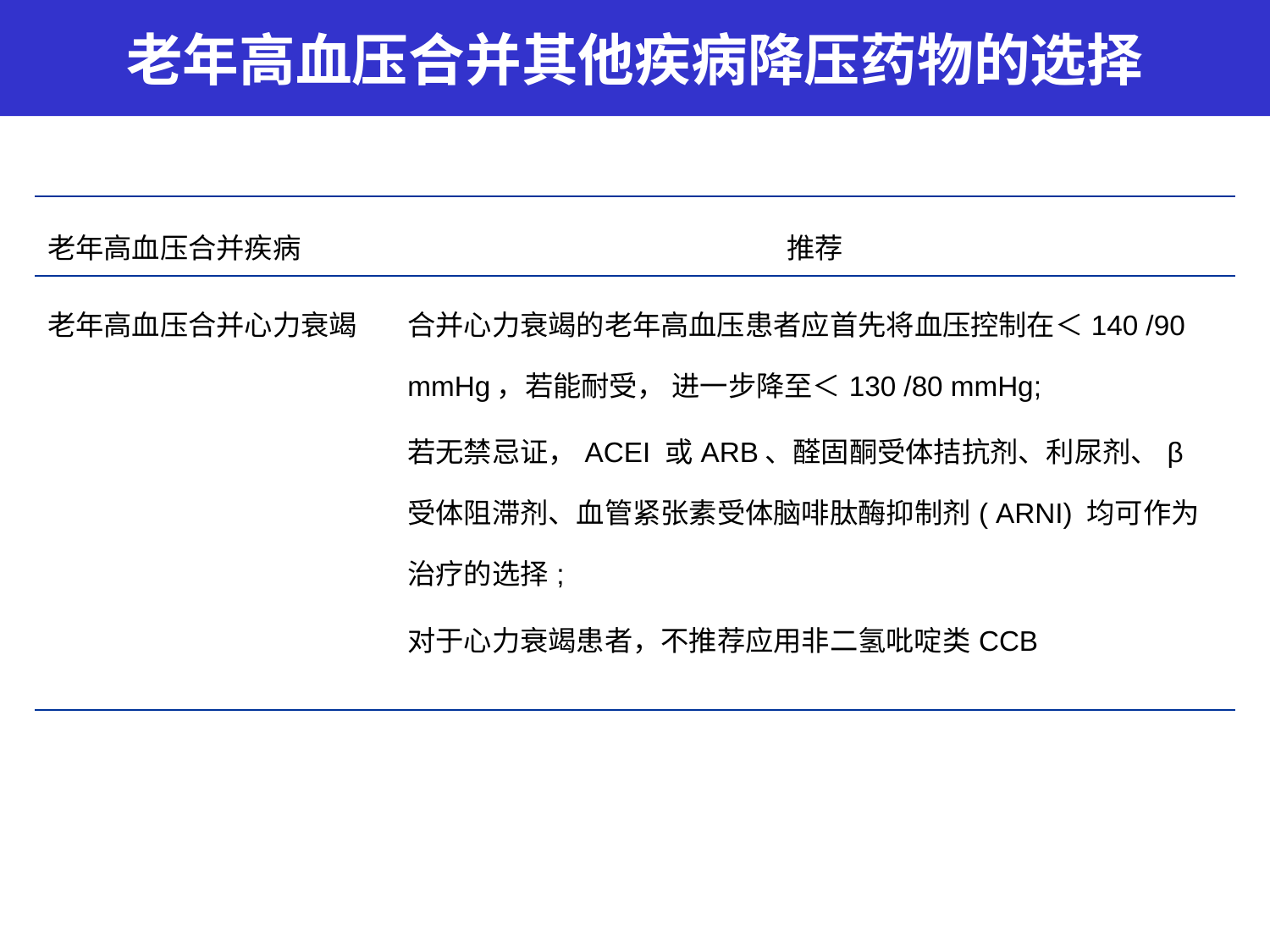

老年高血压合并其他疾病降压药物的选择
| 老年高血压合并疾病 | 推荐 |
| --- | --- |
| 老年高血压合并心力衰竭 | 合并心力衰竭的老年高血压患者应首先将血压控制在＜140 /90 mmHg，若能耐受， 进一步降至＜130 /80 mmHg; 若无禁忌证，ACEI 或ARB、醛固酮受体拮抗剂、利尿剂、β 受体阻滞剂、血管紧张素受体脑啡肽酶抑制剂( ARNI) 均可作为治疗的选择; 对于心力衰竭患者，不推荐应用非二氢吡啶类CCB |
|  |  |